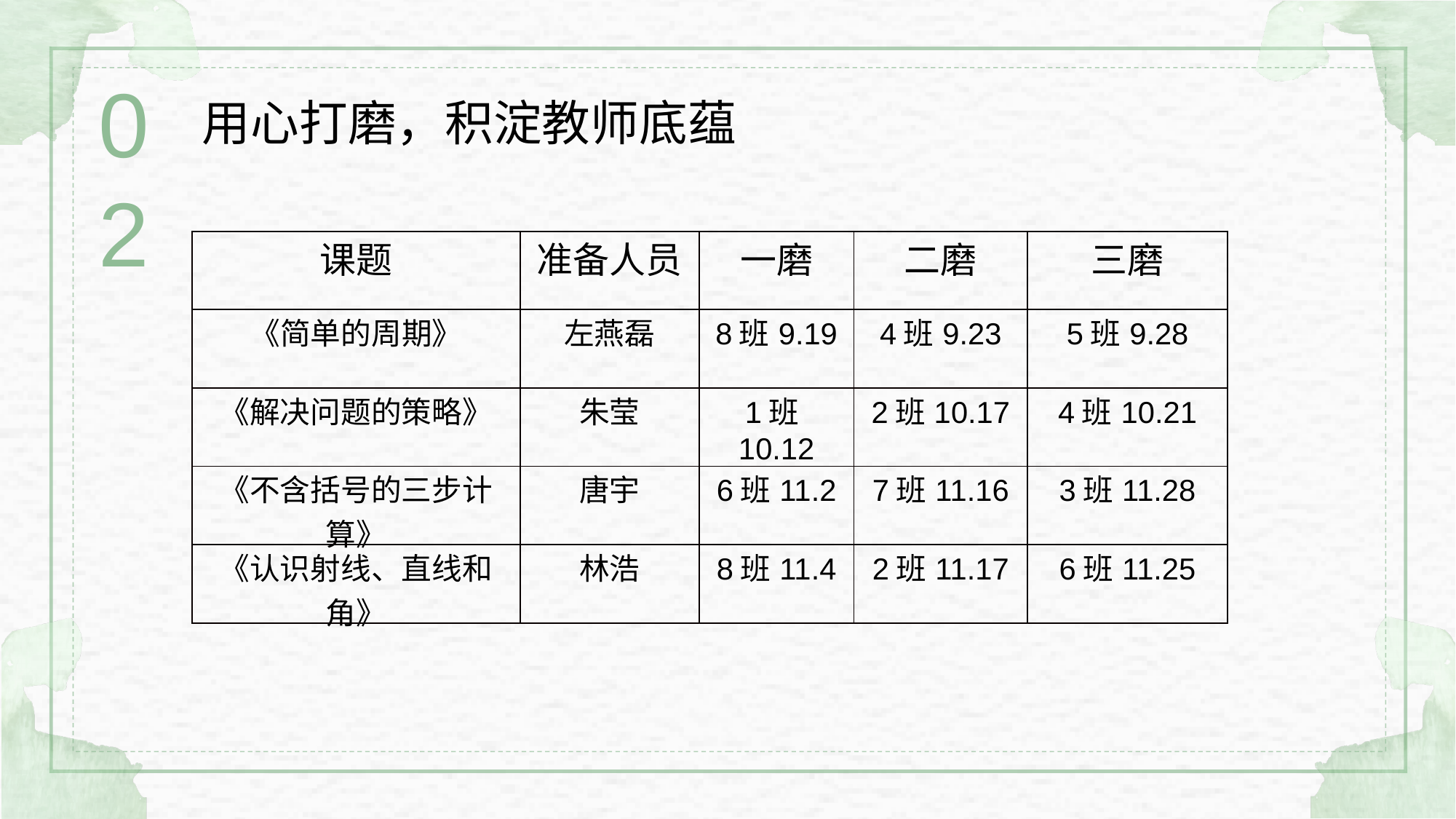

02
用心打磨，积淀教师底蕴
| 课题 | 准备人员 | 一磨 | 二磨 | 三磨 |
| --- | --- | --- | --- | --- |
| 《简单的周期》 | 左燕磊 | 8班9.19 | 4班9.23 | 5班9.28 |
| 《解决问题的策略》 | 朱莹 | 1班10.12 | 2班10.17 | 4班10.21 |
| 《不含括号的三步计算》 | 唐宇 | 6班11.2 | 7班11.16 | 3班11.28 |
| 《认识射线、直线和角》 | 林浩 | 8班11.4 | 2班11.17 | 6班11.25 |